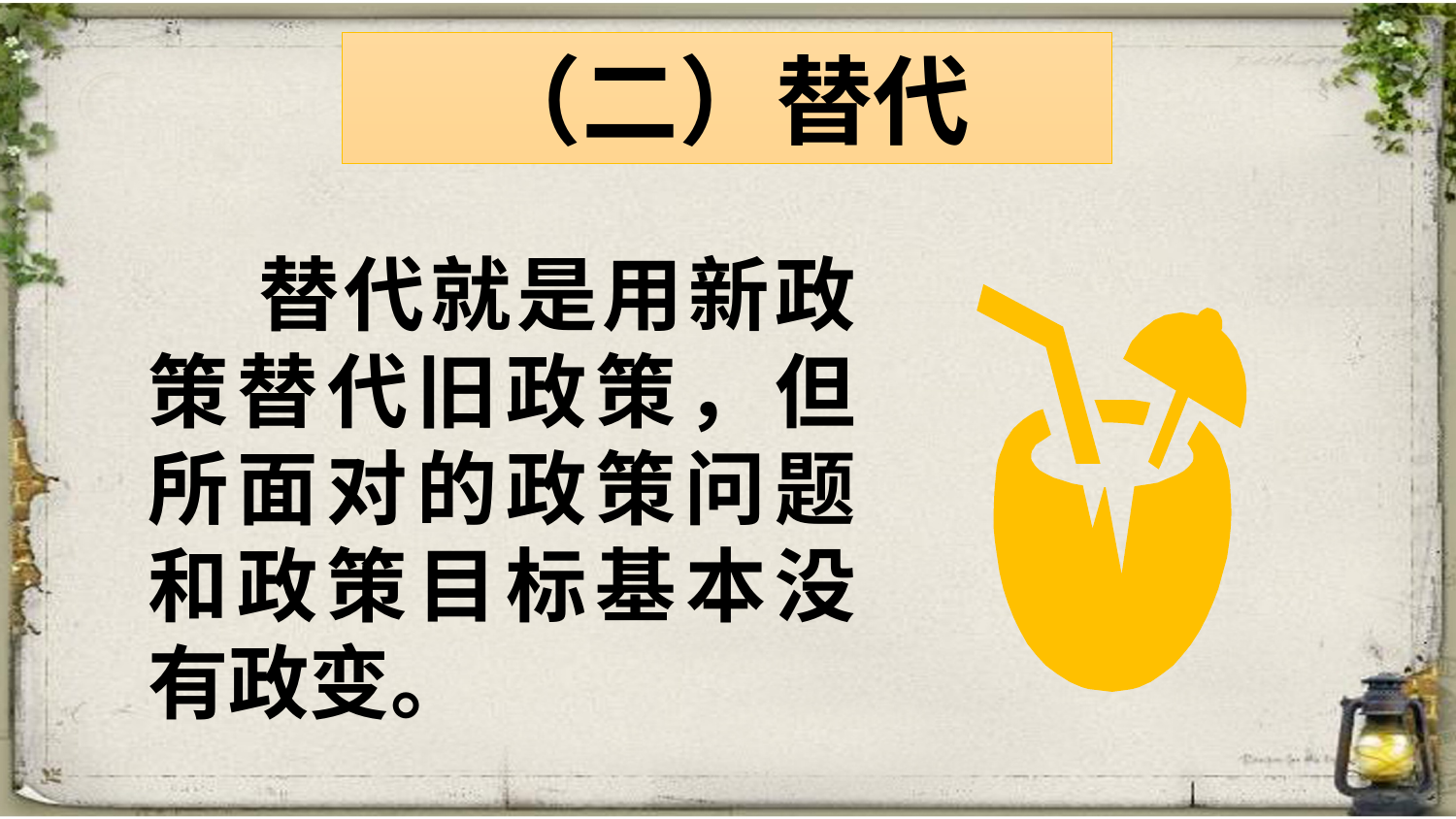

（二）替代
    替代就是用新政策替代旧政策，但所面对的政策问题和政策目标基本没有政变。